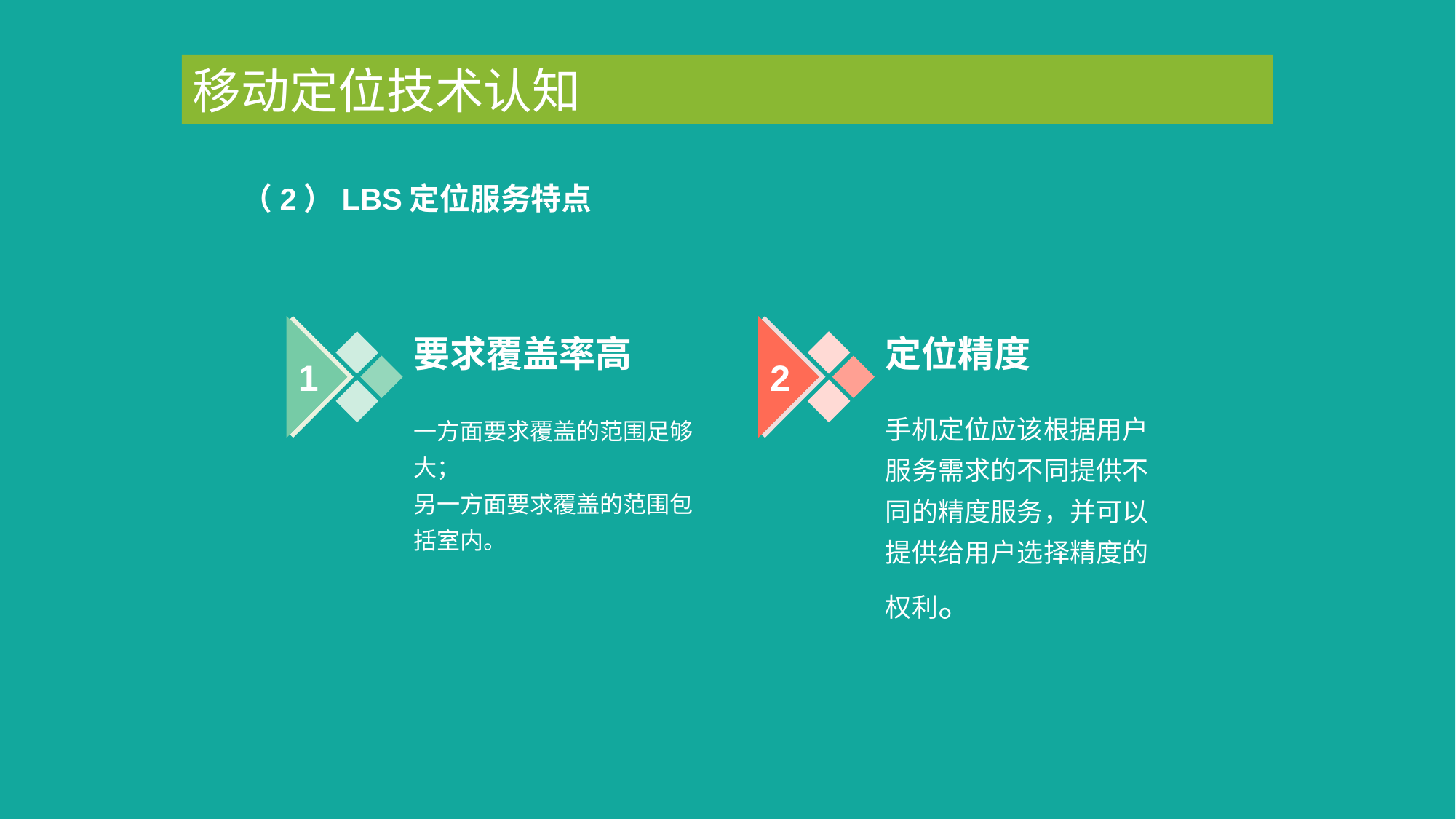

移动定位技术认知
（2）LBS定位服务特点
要求覆盖率高
定位精度
1

2

手机定位应该根据用户服务需求的不同提供不同的精度服务，并可以提供给用户选择精度的权利。
一方面要求覆盖的范围足够大；
另一方面要求覆盖的范围包括室内。